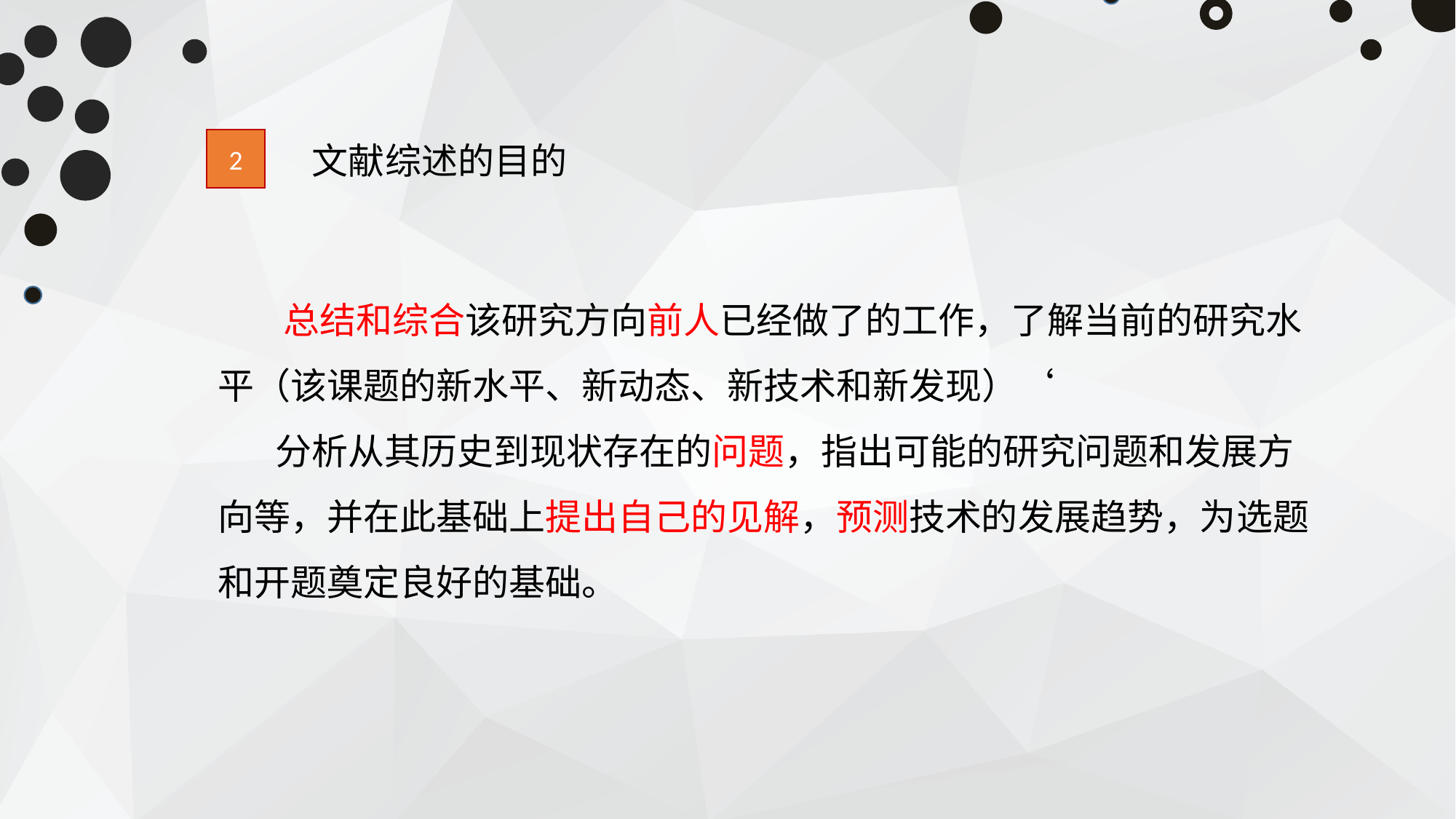

2
文献综述的目的

       总结和综合该研究方向前人已经做了的工作，了解当前的研究水平（该课题的新水平、新动态、新技术和新发现）‘
      分析从其历史到现状存在的问题，指出可能的研究问题和发展方向等，并在此基础上提出自己的见解，预测技术的发展趋势，为选题和开题奠定良好的基础。